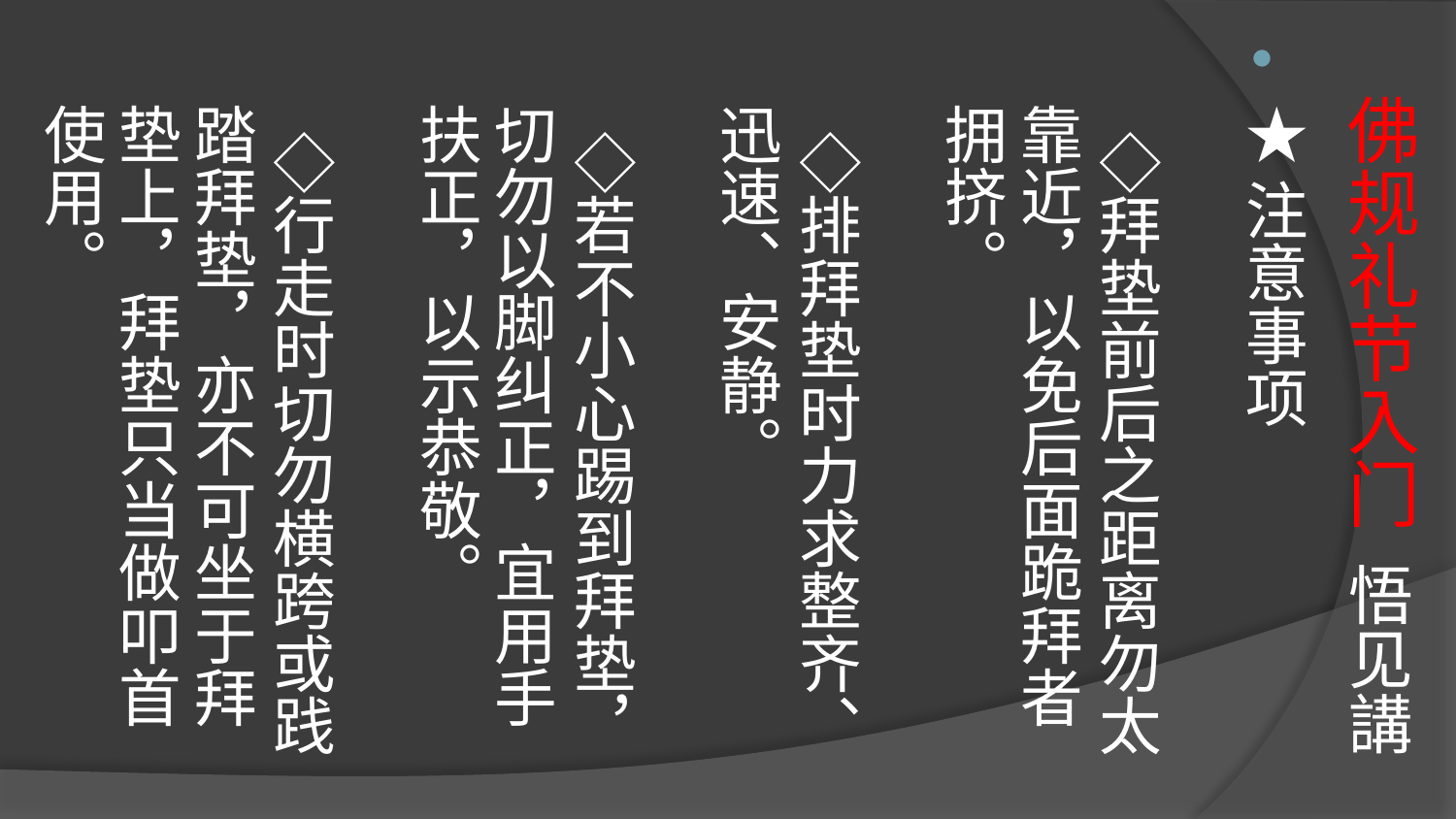

# 佛规礼节入门  悟见講
★注意事项
  ◇拜垫前后之距离勿太靠近，以免后面跪拜者拥挤。
  ◇排拜垫时力求整齐、迅速、安静。
  ◇若不小心踢到拜垫，切勿以脚纠正，宜用手扶正，以示恭敬。
  ◇行走时切勿横跨或践踏拜垫，亦不可坐于拜垫上，拜垫只当做叩首使用。